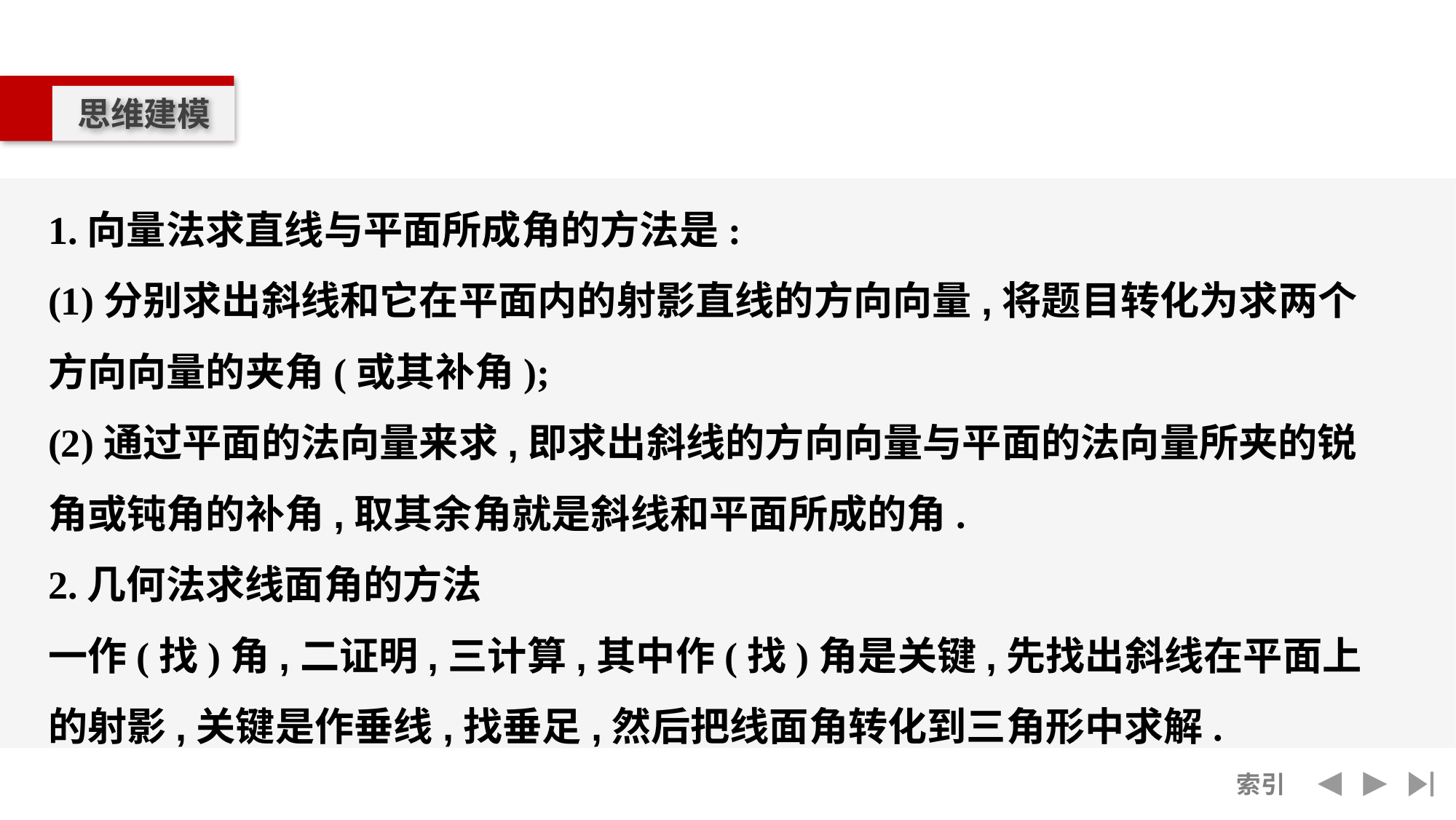

思维建模
1.向量法求直线与平面所成角的方法是:
(1)分别求出斜线和它在平面内的射影直线的方向向量,将题目转化为求两个方向向量的夹角(或其补角);
(2)通过平面的法向量来求,即求出斜线的方向向量与平面的法向量所夹的锐角或钝角的补角,取其余角就是斜线和平面所成的角.
2.几何法求线面角的方法
一作(找)角,二证明,三计算,其中作(找)角是关键,先找出斜线在平面上的射影,关键是作垂线,找垂足,然后把线面角转化到三角形中求解.